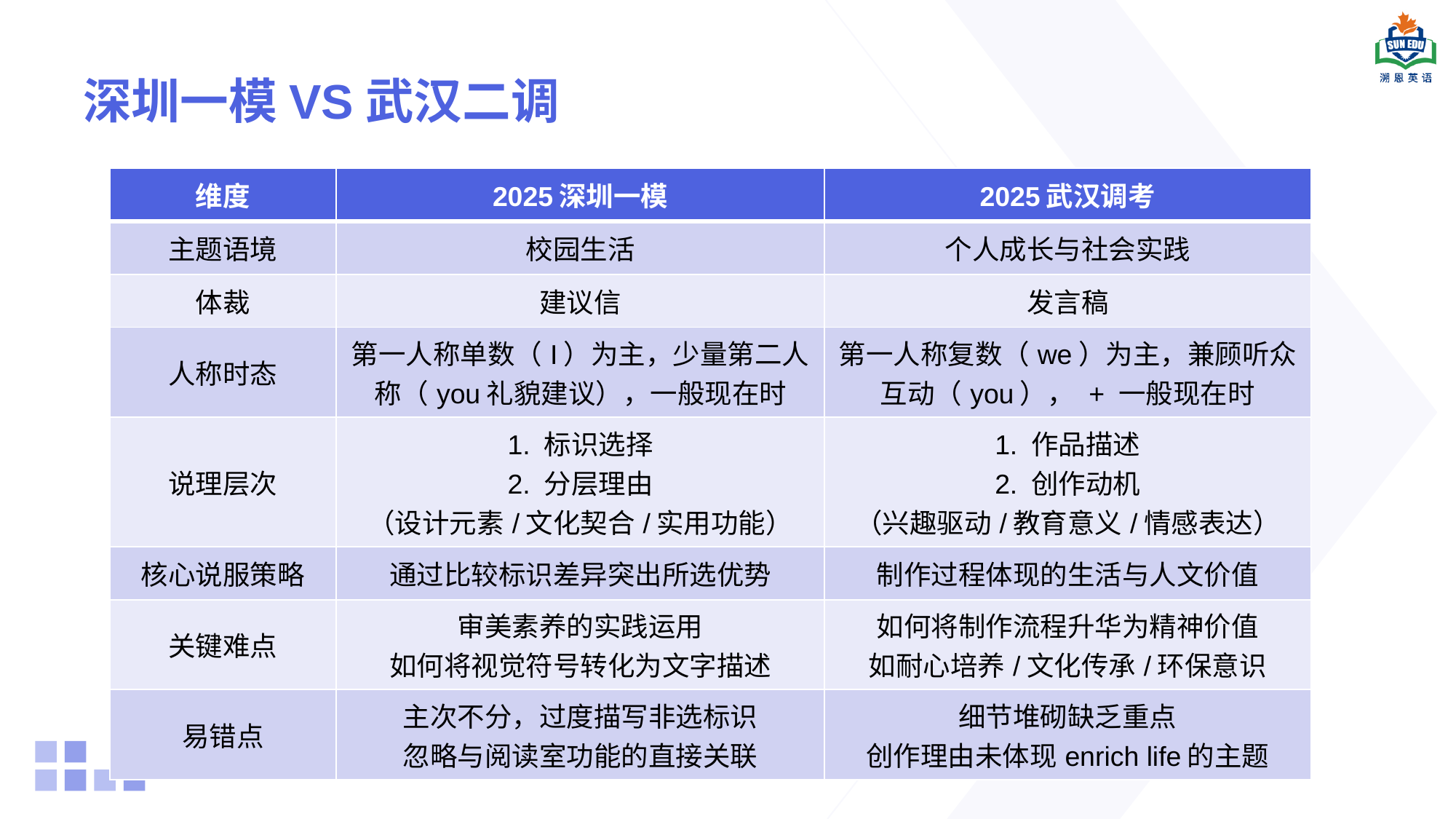

# 深圳一模VS武汉二调
| 维度 | 2025深圳一模 | 2025武汉调考 |
| --- | --- | --- |
| 主题语境 | 校园生活 | 个人成长与社会实践 |
| 体裁 | 建议信 | 发言稿 |
| 人称时态 | 第一人称单数（I）为主，少量第二人称（you礼貌建议），一般现在时 | 第一人称复数（we）为主，兼顾听众互动（you）， + 一般现在时 |
| 说理层次 | 1. 标识选择 2. 分层理由 （设计元素/文化契合/实用功能） | 1. 作品描述 2. 创作动机 （兴趣驱动/教育意义/情感表达） |
| 核心说服策略 | 通过比较标识差异突出所选优势 | 制作过程体现的生活与人文价值 |
| 关键难点 | 审美素养的实践运用 如何将视觉符号转化为文字描述 | 如何将制作流程升华为精神价值 如耐心培养/文化传承/环保意识 |
| 易错点 | 主次不分，过度描写非选标识 忽略与阅读室功能的直接关联 | 细节堆砌缺乏重点 创作理由未体现enrich life的主题 |